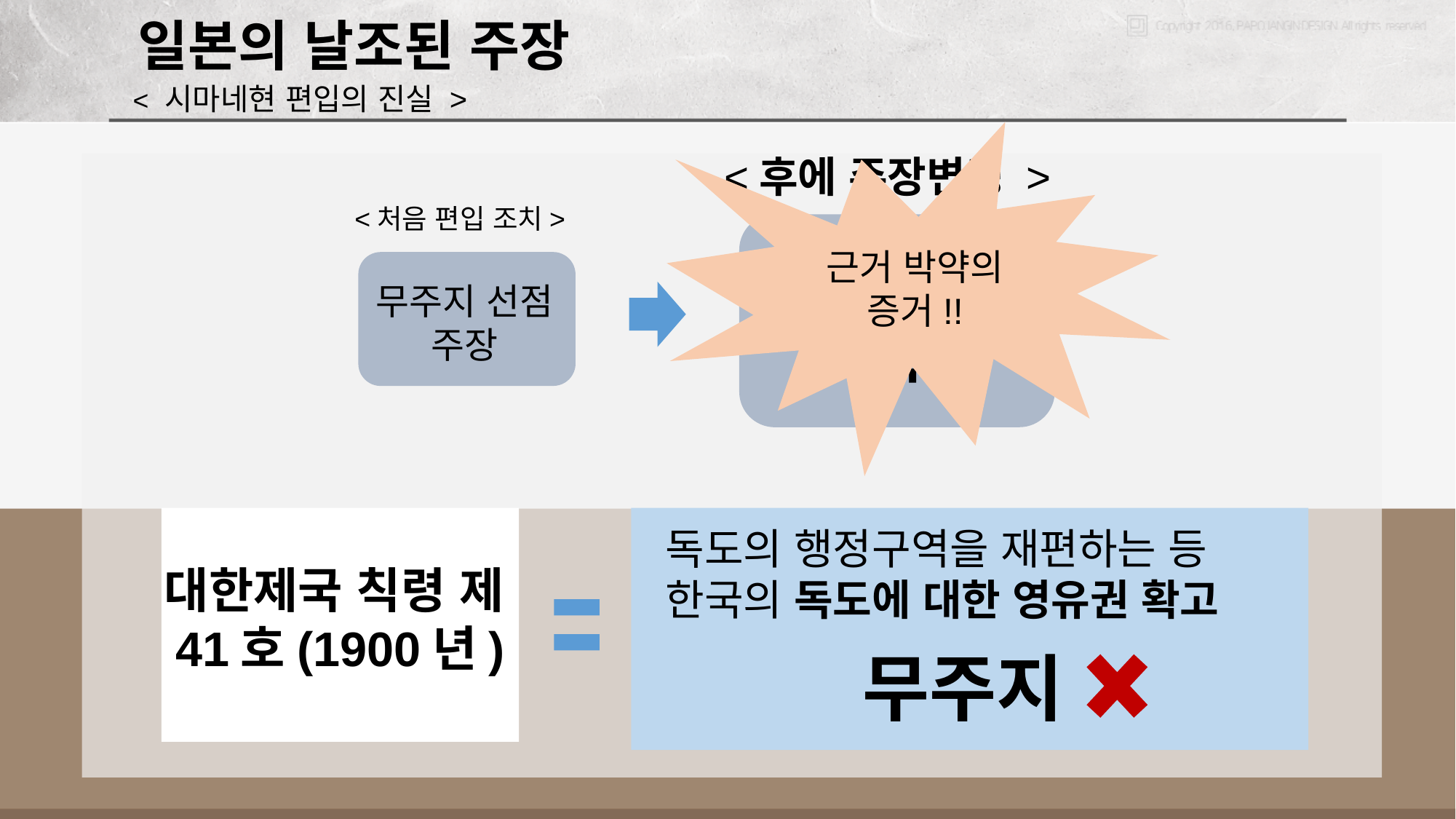

일본의 날조된 주장
< 시마네현 편입의 진실 >

근거 박약의
증거!!
<후에 주장변경 >

<처음 편입 조치>

영유의사의
재확인

무주지 선점
주장

독도의 행정구역을 재편하는 등
한국의 독도에 대한 영유권 확고

대한제국 칙령 제41호(1900년)

무주지